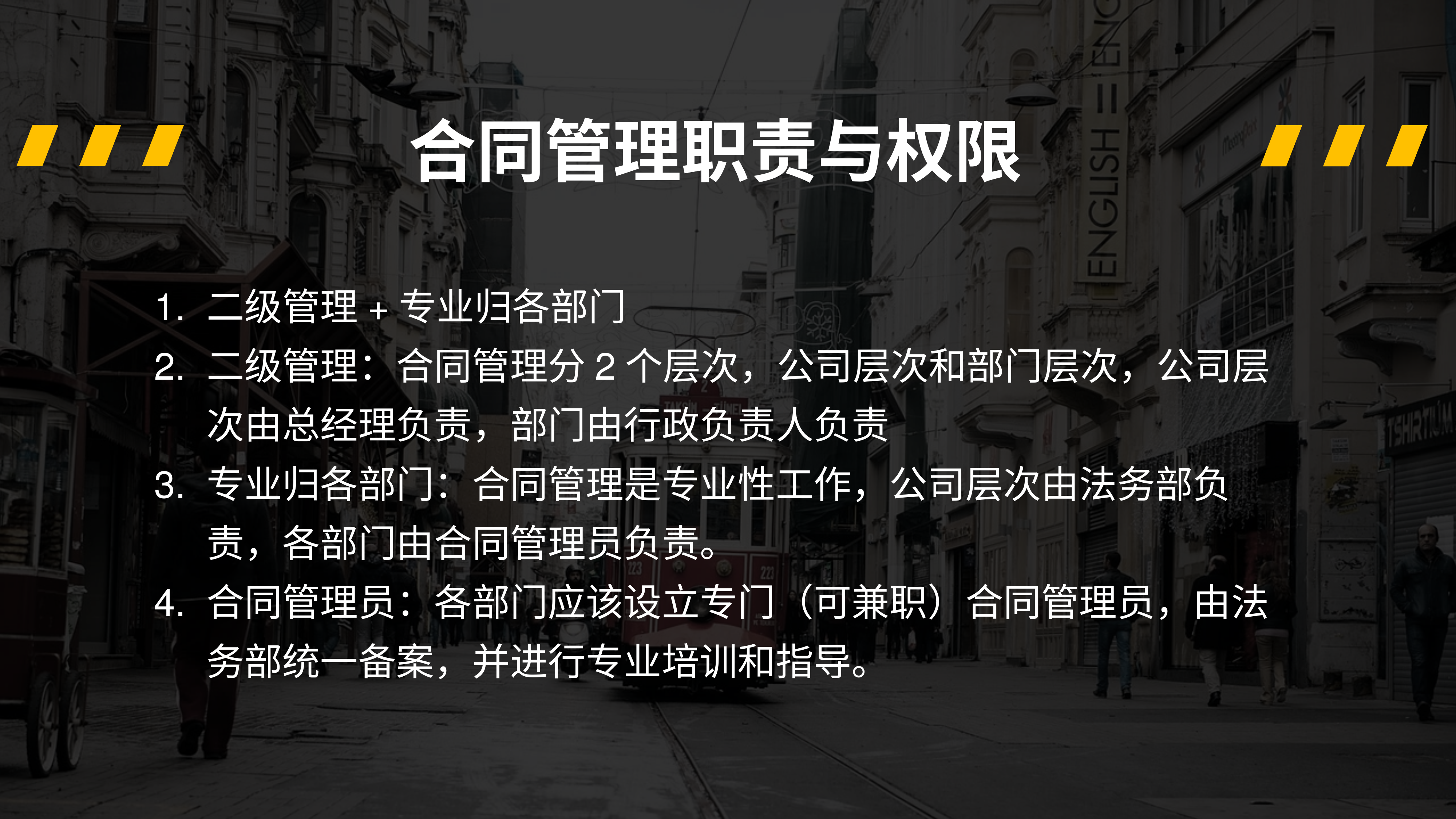

# 合同管理职责与权限

二级管理+专业归各部门
二级管理：合同管理分2个层次，公司层次和部门层次，公司层次由总经理负责，部门由行政负责人负责
专业归各部门：合同管理是专业性工作，公司层次由法务部负责，各部门由合同管理员负责。
合同管理员：各部门应该设立专门（可兼职）合同管理员，由法务部统一备案，并进行专业培训和指导。